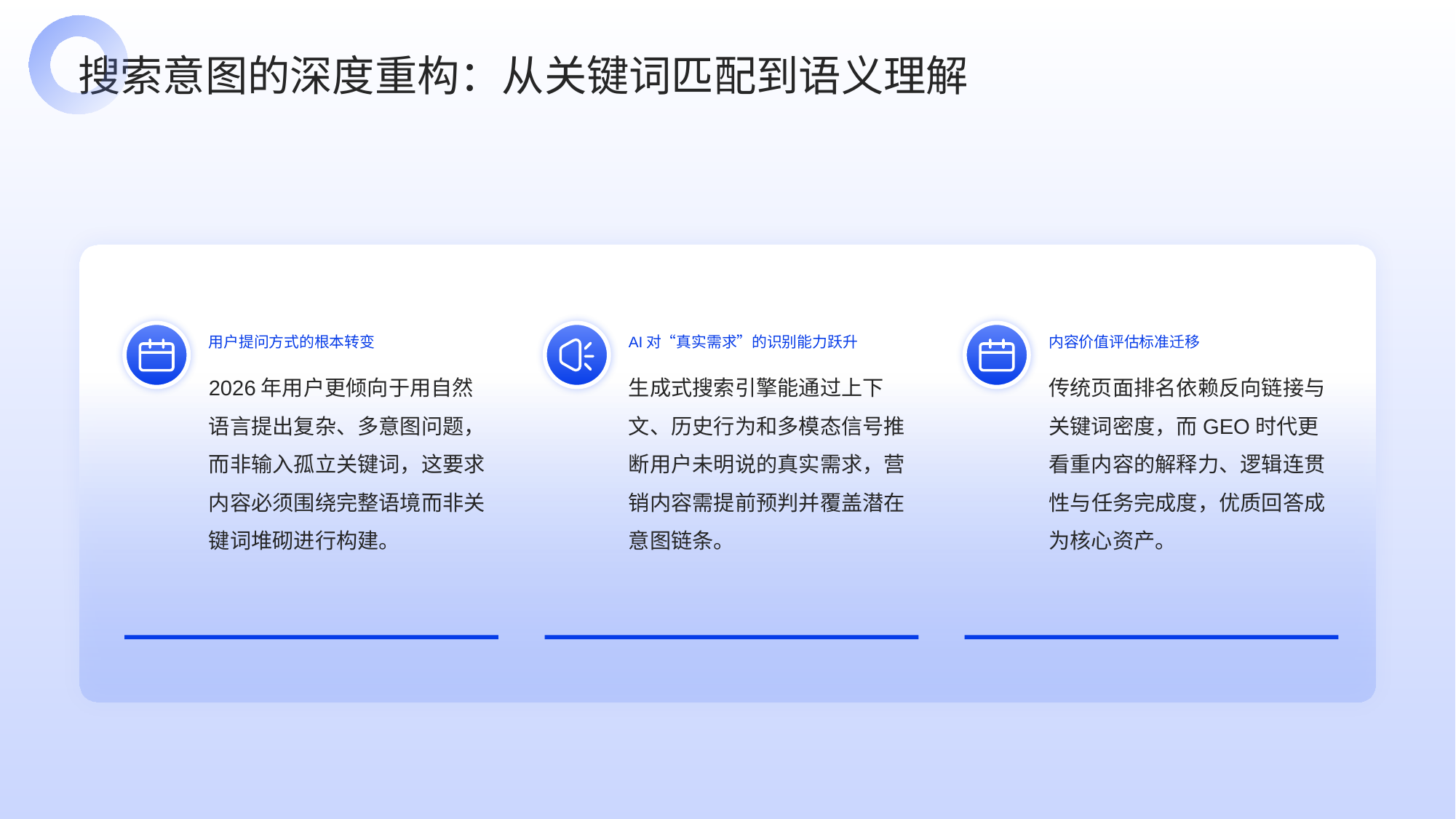

搜索意图的深度重构：从关键词匹配到语义理解

用户提问方式的根本转变
AI对“真实需求”的识别能力跃升
内容价值评估标准迁移

2026年用户更倾向于用自然语言提出复杂、多意图问题，而非输入孤立关键词，这要求内容必须围绕完整语境而非关键词堆砌进行构建。
生成式搜索引擎能通过上下文、历史行为和多模态信号推断用户未明说的真实需求，营销内容需提前预判并覆盖潜在意图链条。
传统页面排名依赖反向链接与关键词密度，而GEO时代更看重内容的解释力、逻辑连贯性与任务完成度，优质回答成为核心资产。